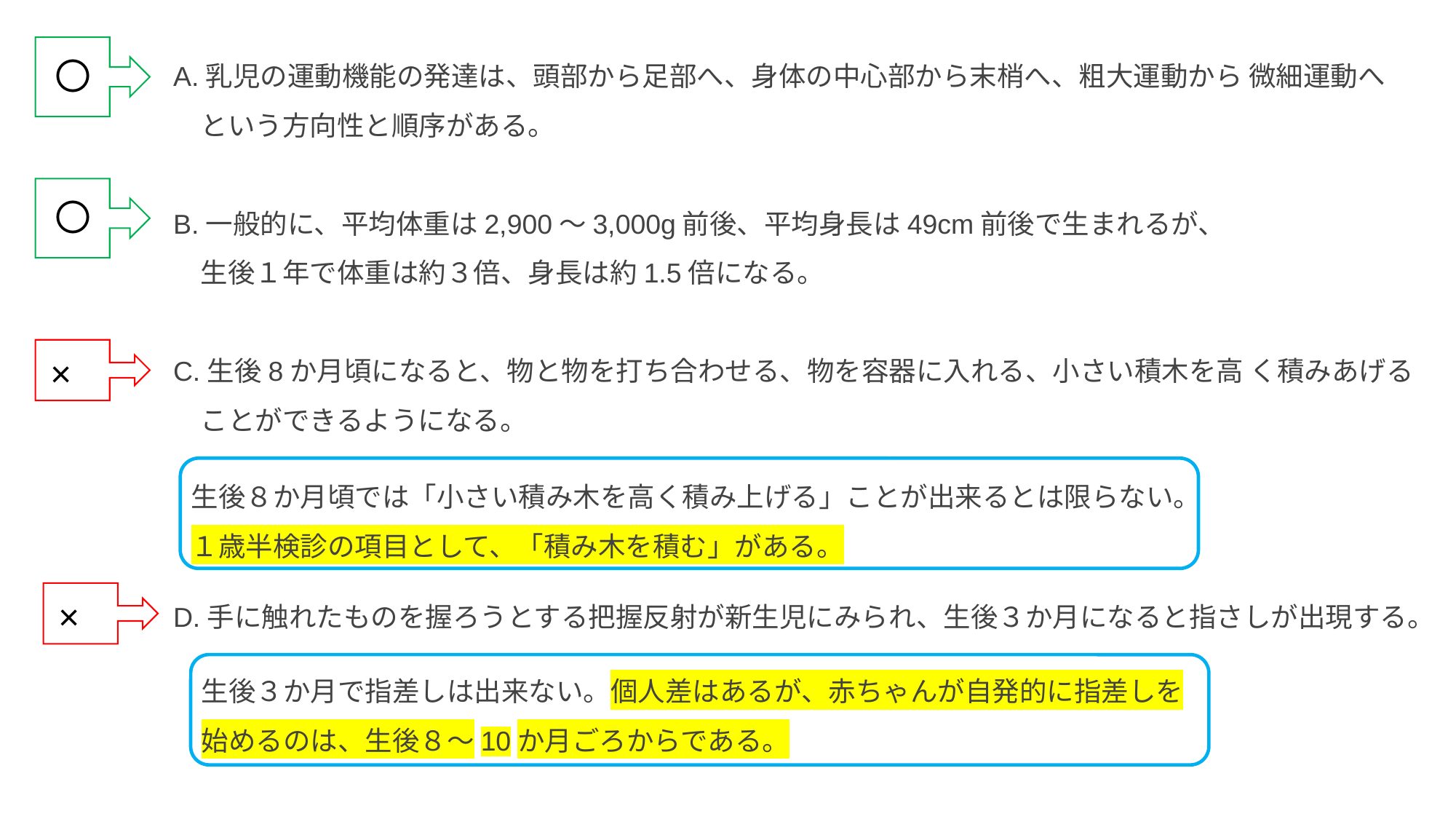

A.乳児の運動機能の発達は、頭部から足部へ、身体の中心部から末梢へ、粗大運動から 微細運動へ
　という方向性と順序がある。

B.一般的に、平均体重は2,900～3,000g前後、平均身長は49cm前後で生まれるが、
　生後１年で体重は約３倍、身長は約1.5倍になる。

C.生後8か月頃になると、物と物を打ち合わせる、物を容器に入れる、小さい積木を高 く積みあげる
　ことができるようになる。

D.手に触れたものを握ろうとする把握反射が新生児にみられ、生後３か月になると指さしが出現する。
〇

〇

×
生後８か月頃では「小さい積み木を高く積み上げる」ことが出来るとは限らない。
１歳半検診の項目として、「積み木を積む」がある。

×
生後３か月で指差しは出来ない。個人差はあるが、赤ちゃんが自発的に指差しを
始めるのは、生後８～10か月ごろからである。